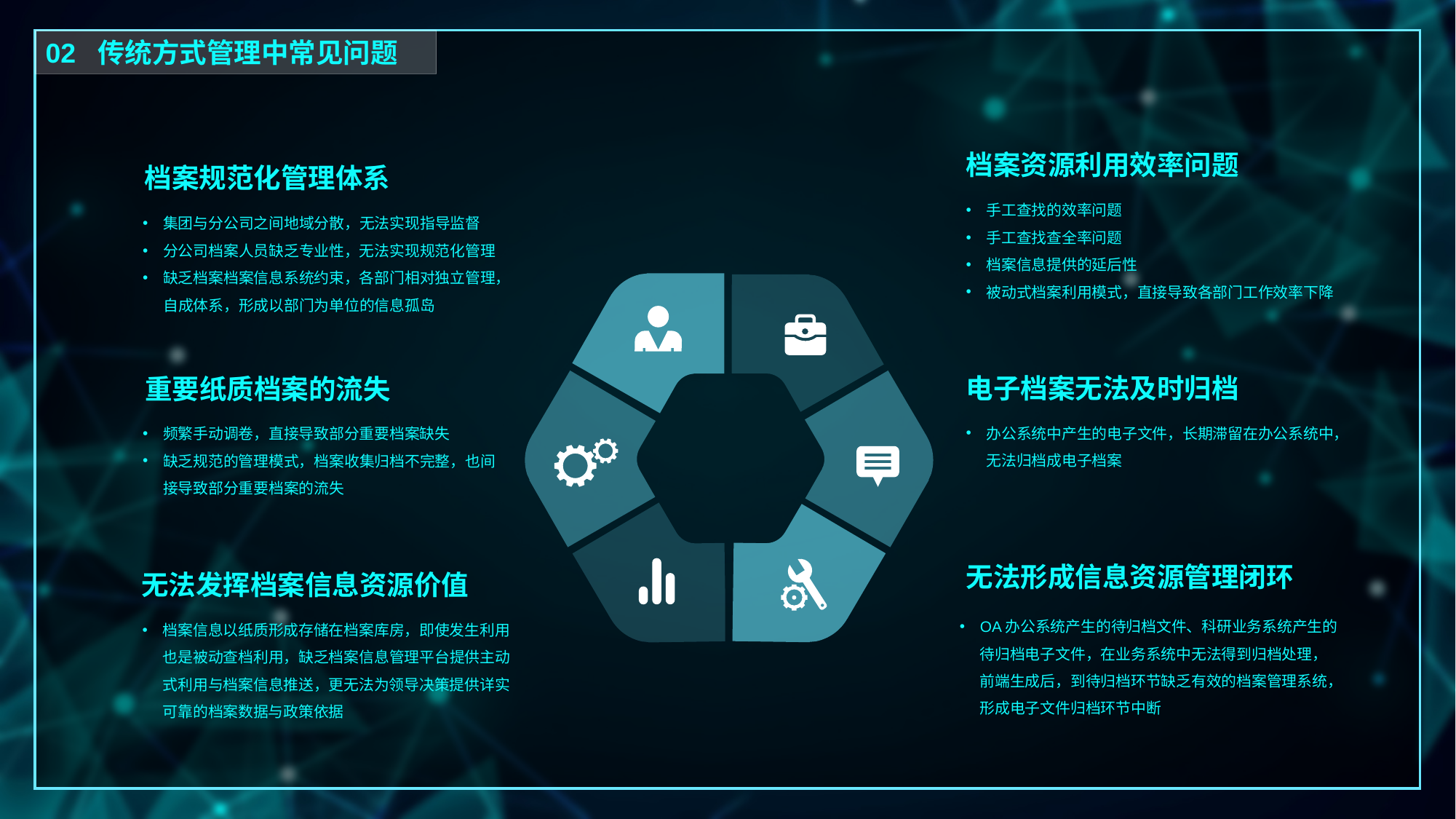

02  传统方式管理中常见问题

档案资源利用效率问题
档案规范化管理体系
集团与分公司之间地域分散，无法实现指导监督
分公司档案人员缺乏专业性，无法实现规范化管理
缺乏档案档案信息系统约束，各部门相对独立管理，自成体系，形成以部门为单位的信息孤岛
手工查找的效率问题
手工查找查全率问题
档案信息提供的延后性
被动式档案利用模式，直接导致各部门工作效率下降

电子档案无法及时归档
重要纸质档案的流失
办公系统中产生的电子文件，长期滞留在办公系统中，无法归档成电子档案
频繁手动调卷，直接导致部分重要档案缺失
缺乏规范的管理模式，档案收集归档不完整，也间接导致部分重要档案的流失
无法形成信息资源管理闭环
无法发挥档案信息资源价值

OA办公系统产生的待归档文件、科研业务系统产生的待归档电子文件，在业务系统中无法得到归档处理，前端生成后，到待归档环节缺乏有效的档案管理系统，形成电子文件归档环节中断
档案信息以纸质形成存储在档案库房，即使发生利用也是被动查档利用，缺乏档案信息管理平台提供主动式利用与档案信息推送，更无法为领导决策提供详实可靠的档案数据与政策依据